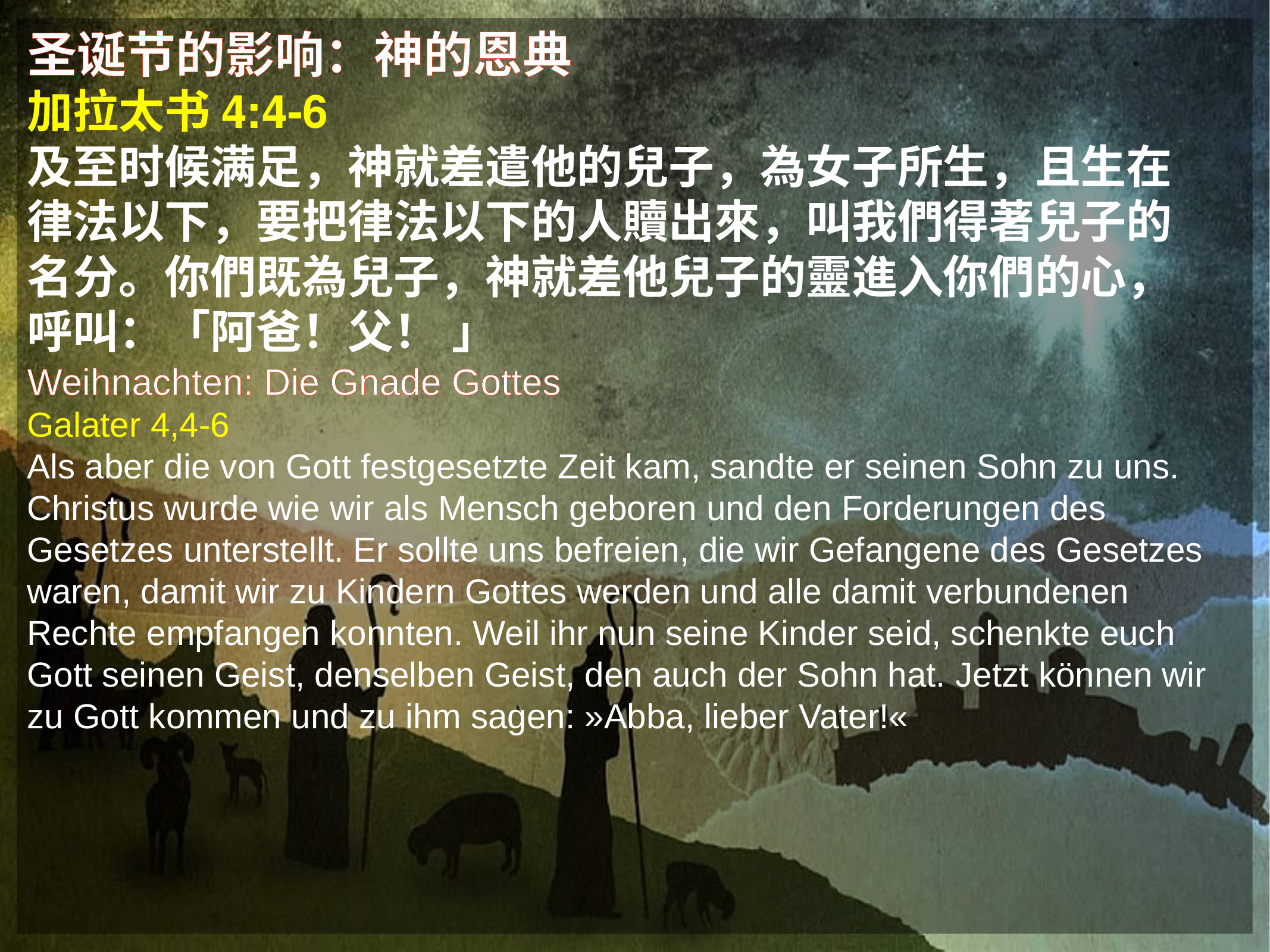

# 圣诞节的影响：神的恩典
加拉太书4:4-6
及至时候满足，神就差遣他的兒子，為女子所生，且生在
律法以下，要把律法以下的人贖出來，叫我們得著兒子的
名分。你們既為兒子，神就差他兒子的靈進入你們的心，
呼叫：「阿爸！父！ 」
Weihnachten: Die Gnade Gottes
Galater 4,4-6
Als aber die von Gott festgesetzte Zeit kam, sandte er seinen Sohn zu uns. Christus wurde wie wir als Mensch geboren und den Forderungen des Gesetzes unterstellt. Er sollte uns befreien, die wir Gefangene des Gesetzes waren, damit wir zu Kindern Gottes werden und alle damit verbundenen Rechte empfangen konnten. Weil ihr nun seine Kinder seid, schenkte euch Gott seinen Geist, denselben Geist, den auch der Sohn hat. Jetzt können wir zu Gott kommen und zu ihm sagen: »Abba, lieber Vater!«